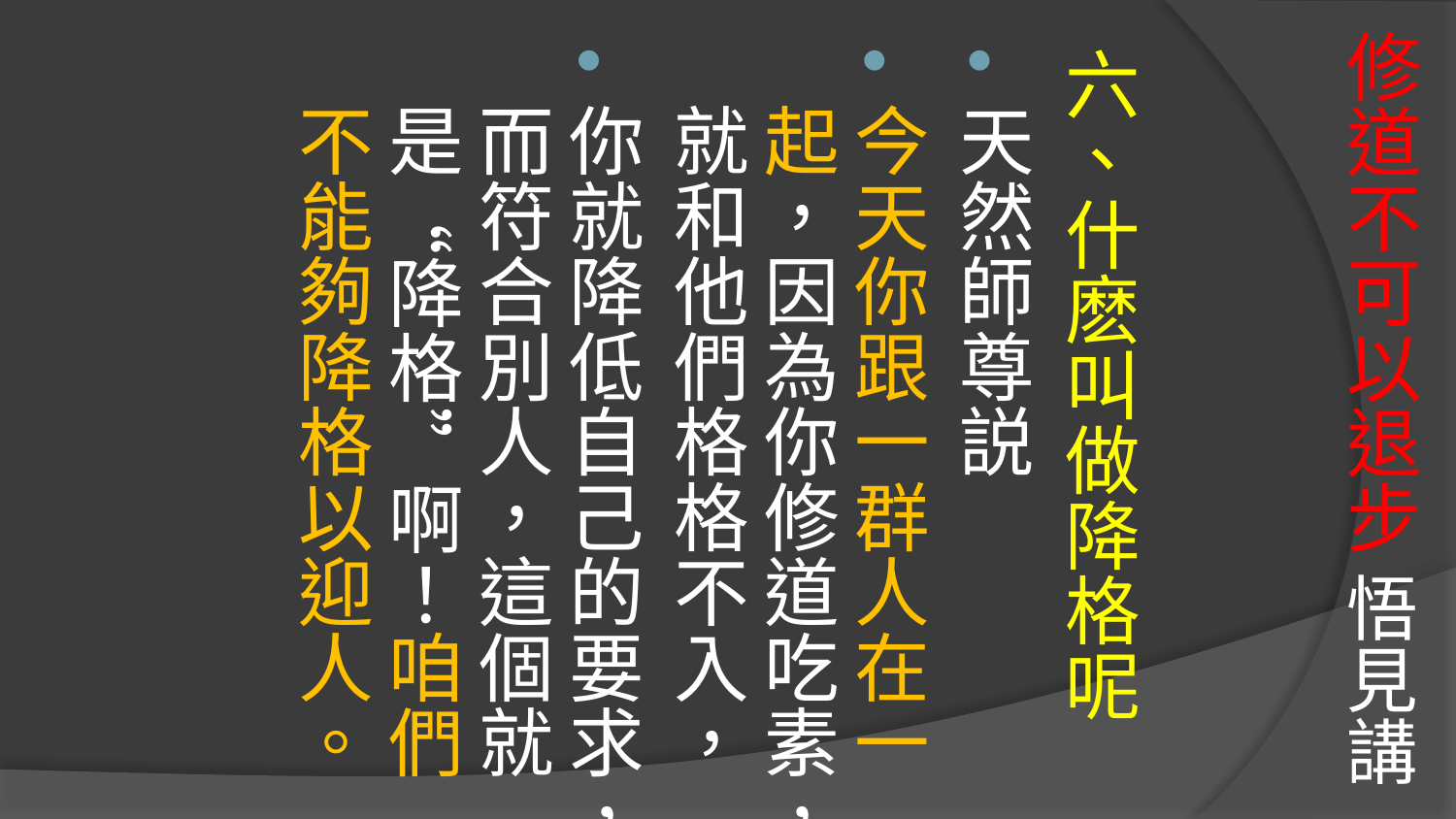

# 修道不可以退步 悟見講
六、什麽叫做降格呢
天然師尊説
今天你跟一群人在一起，因為你修道吃素，就和他們格格不入，
你就降低自己的要求，而符合別人，這個就是“降格”啊！咱們不能夠降格以迎人。